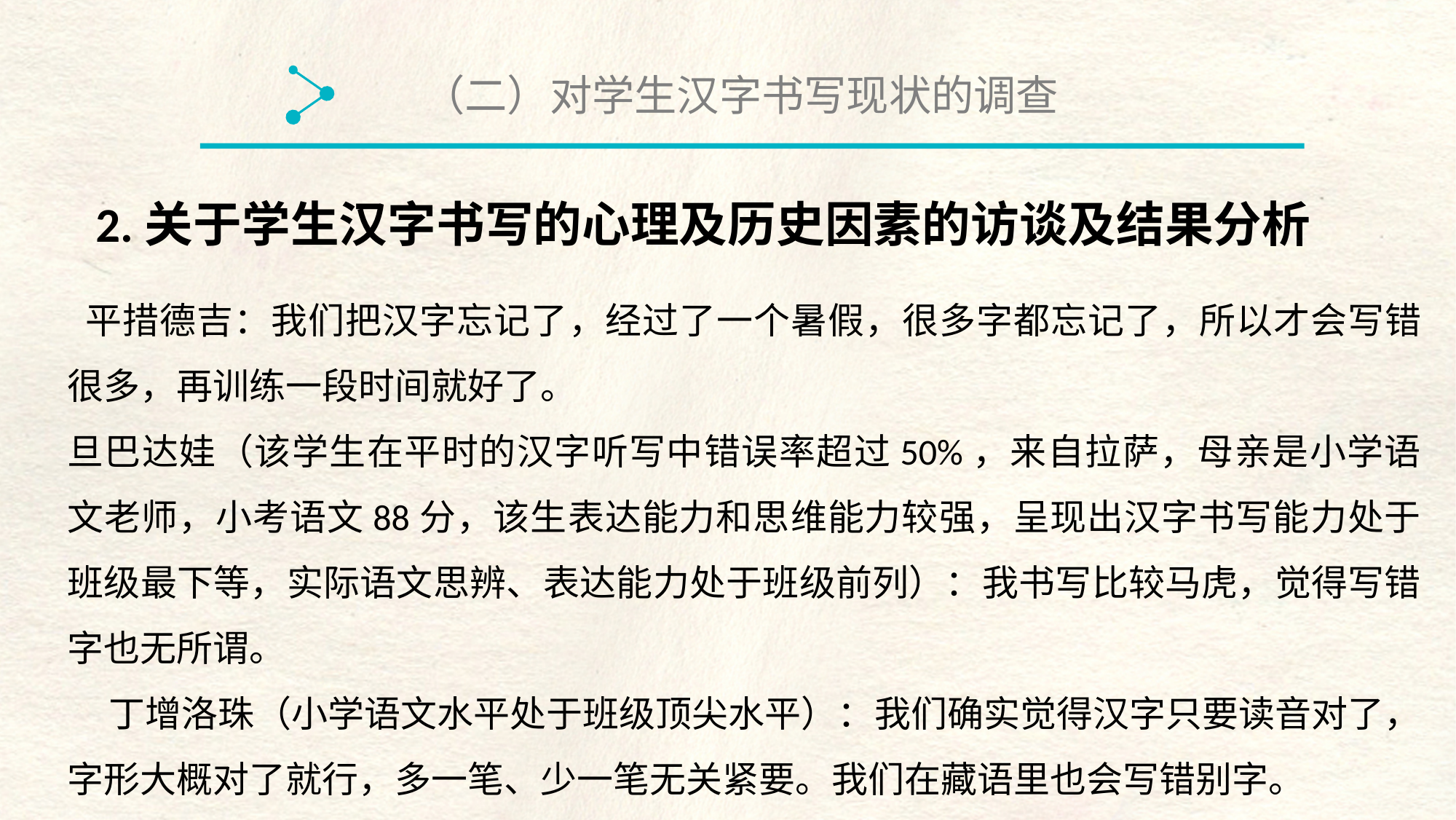

（二）对学生汉字书写现状的调查

     2.关于学生汉字书写的心理及历史因素的访谈及结果分析
 平措德吉：我们把汉字忘记了，经过了一个暑假，很多字都忘记了，所以才会写错很多，再训练一段时间就好了。
旦巴达娃（该学生在平时的汉字听写中错误率超过50%，来自拉萨，母亲是小学语文老师，小考语文88分，该生表达能力和思维能力较强，呈现出汉字书写能力处于班级最下等，实际语文思辨、表达能力处于班级前列）：我书写比较马虎，觉得写错字也无所谓。
    丁增洛珠（小学语文水平处于班级顶尖水平）：我们确实觉得汉字只要读音对了，字形大概对了就行，多一笔、少一笔无关紧要。我们在藏语里也会写错别字。